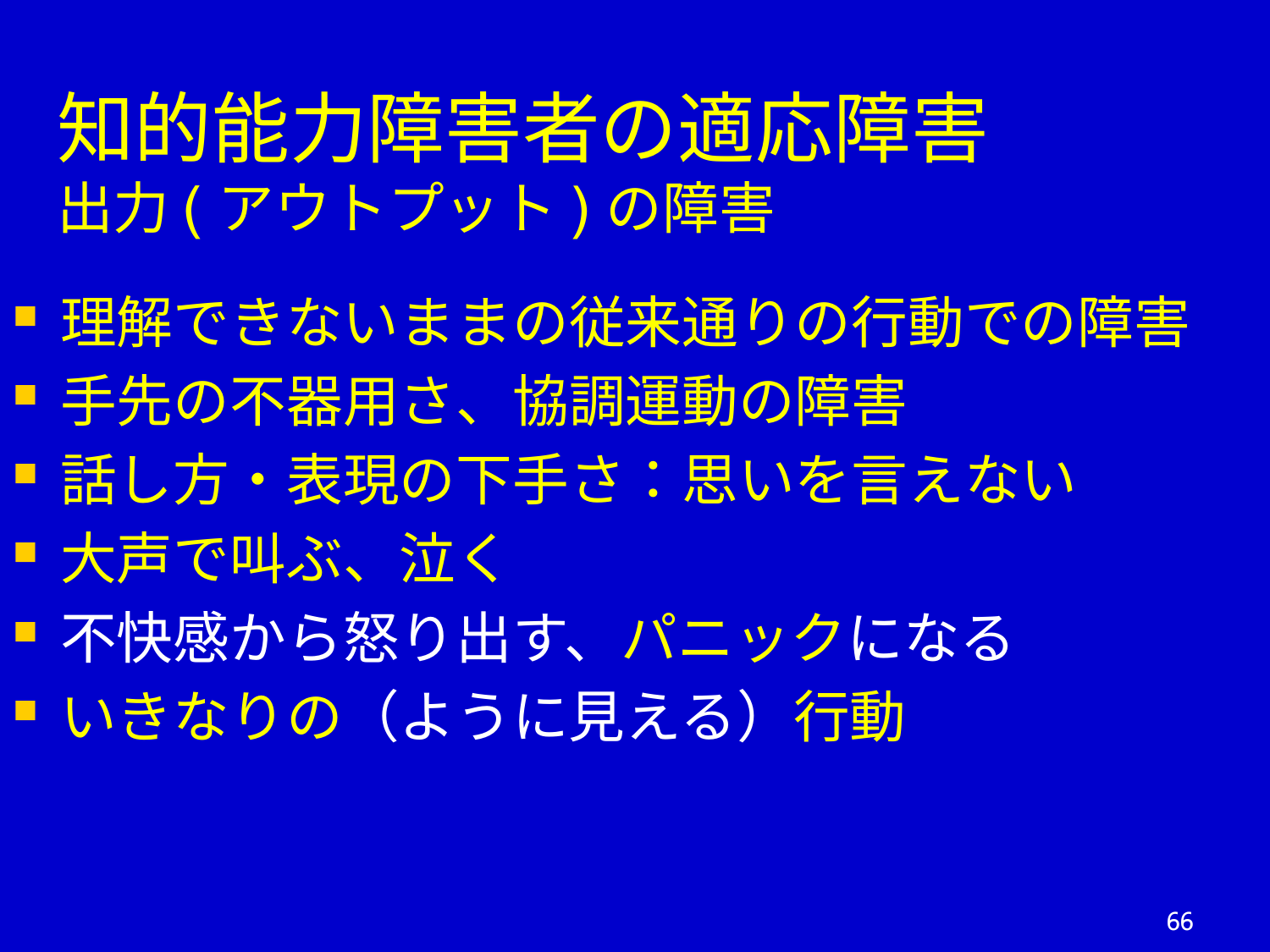

# 知的能力障害者の適応障害 出力(アウトプット)の障害
理解できないままの従来通りの行動での障害
手先の不器用さ、協調運動の障害
話し方・表現の下手さ：思いを言えない
大声で叫ぶ、泣く
不快感から怒り出す、パニックになる
いきなりの（ように見える）行動
66